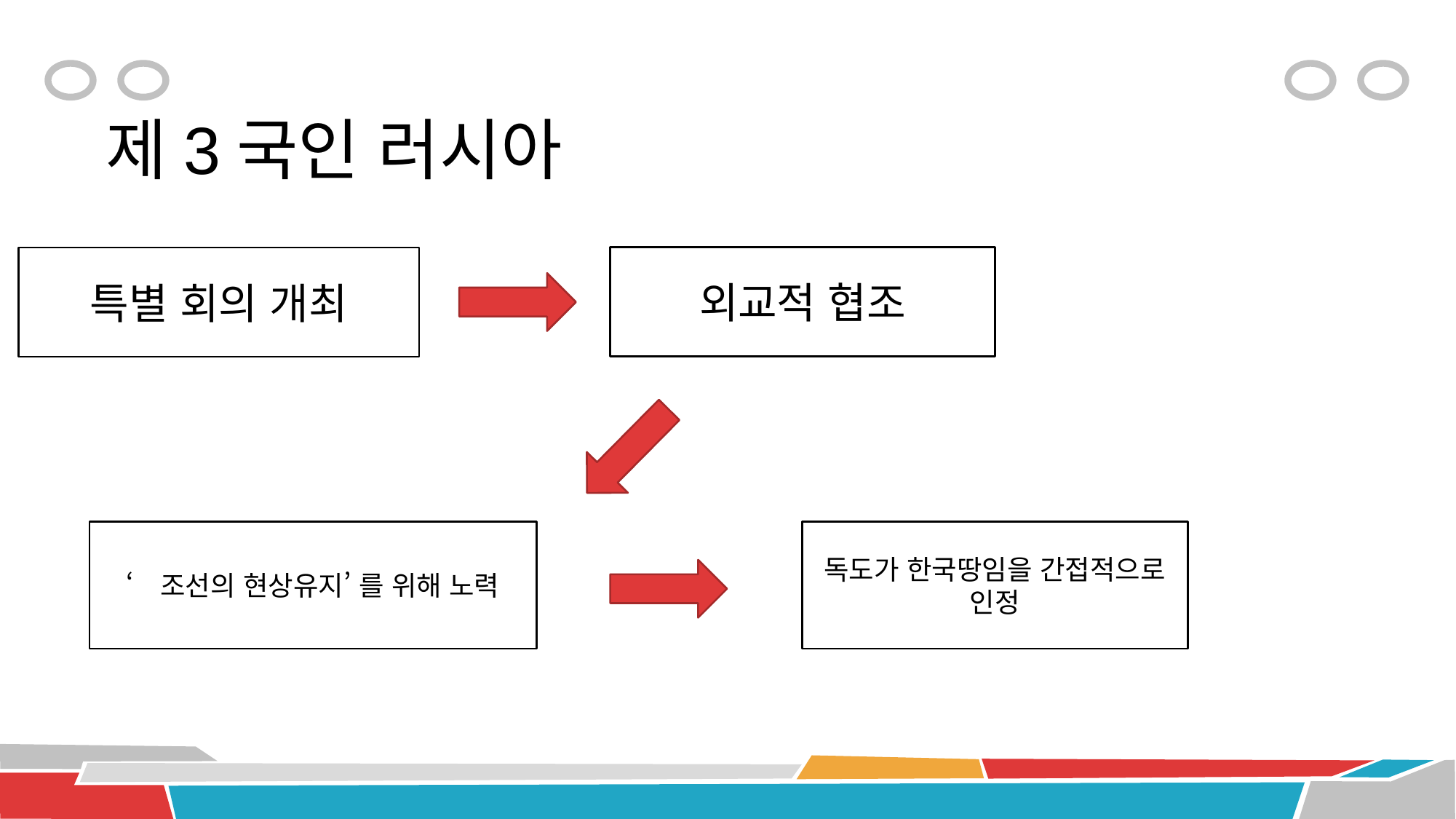

# 제3국인 러시아
외교적 협조
특별 회의 개최

‘조선의 현상유지’ 를 위해 노력
독도가 한국땅임을 간접적으로 인정